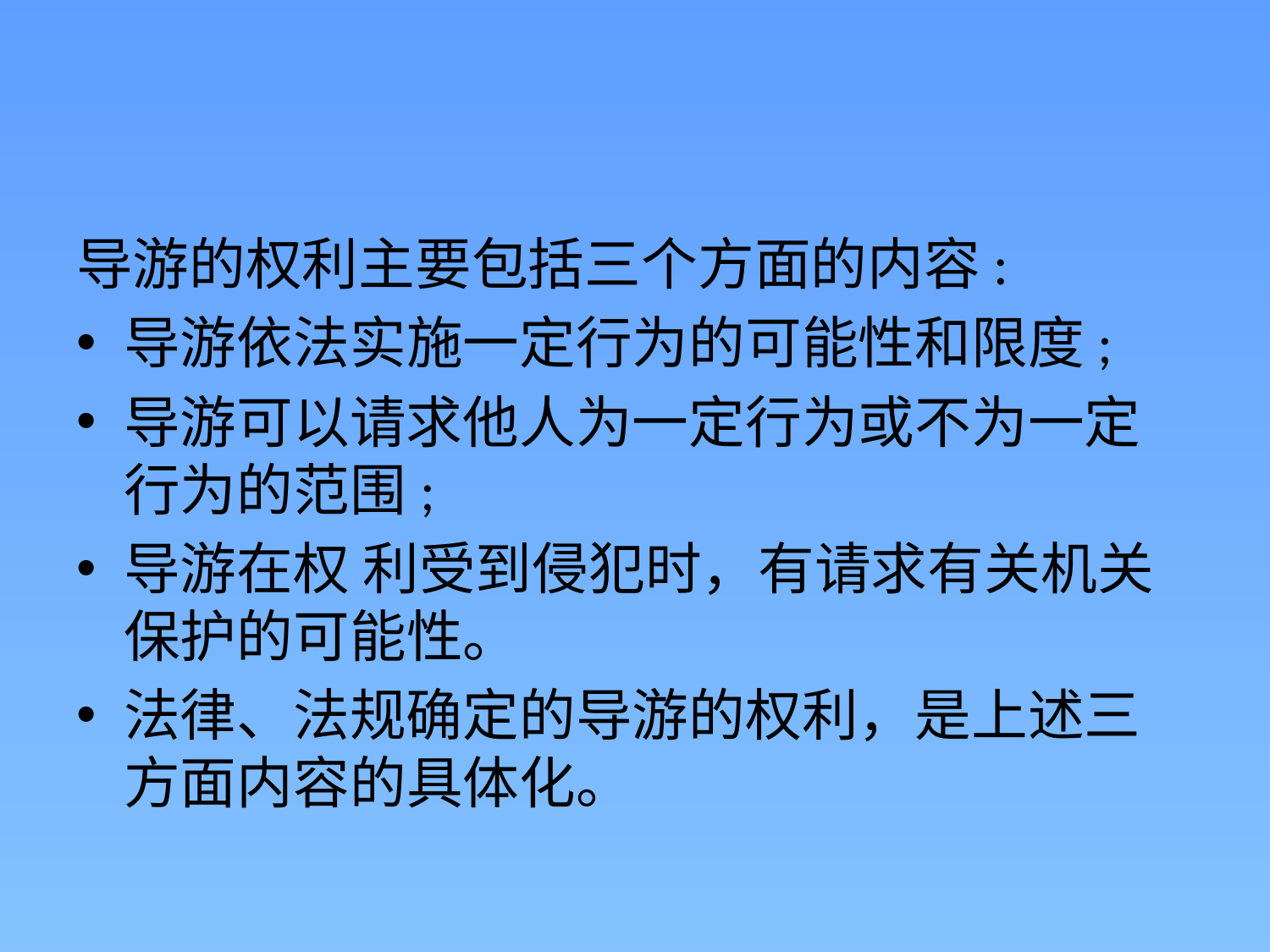

#
导游的权利主要包括三个方面的内容:
导游依法实施一定行为的可能性和限度;
导游可以请求他人为一定行为或不为一定行为的范围;
导游在权 利受到侵犯时，有请求有关机关保护的可能性。
法律、法规确定的导游的权利，是上述三方面内容的具体化。